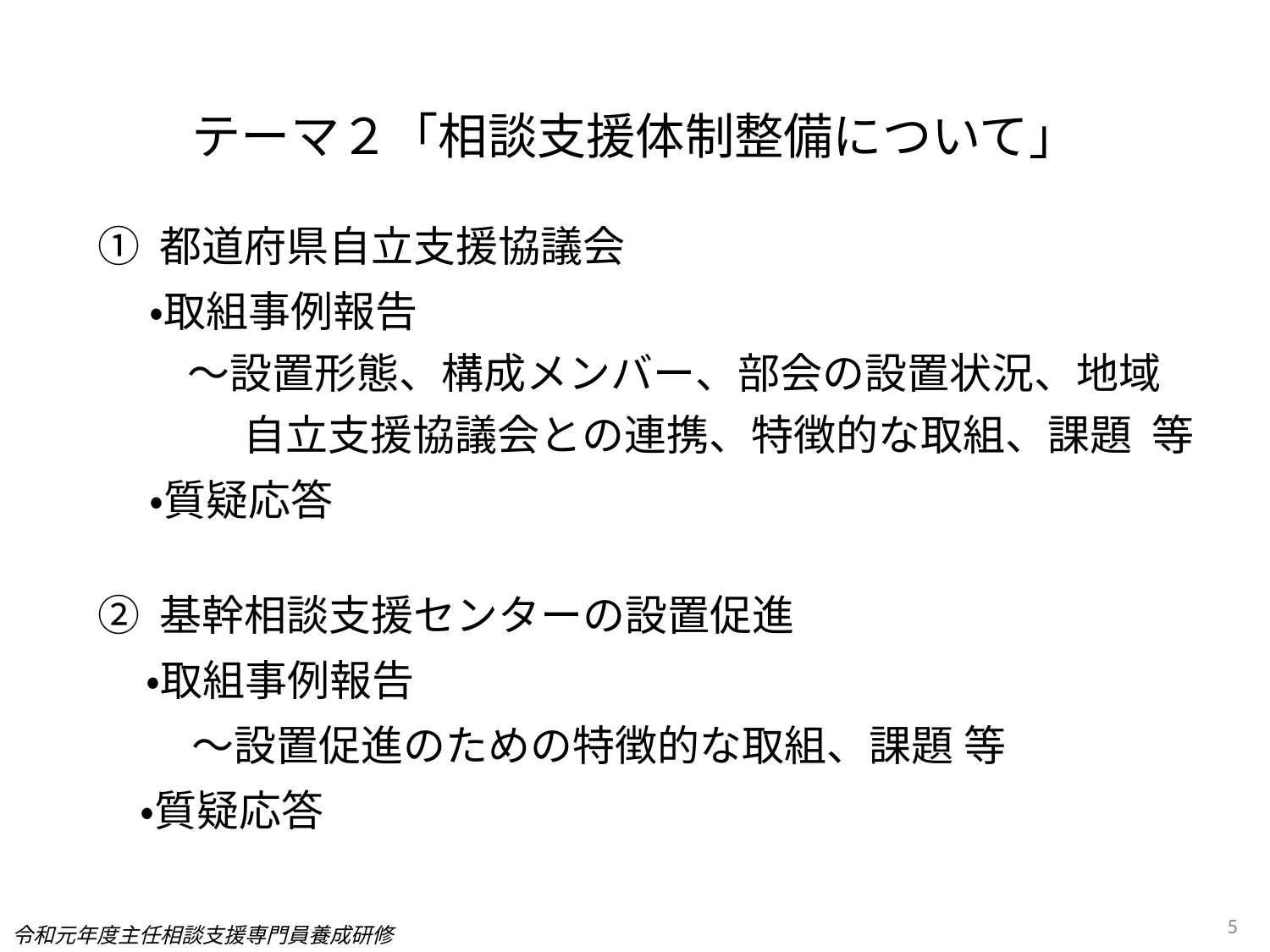

# テーマ２「相談支援体制整備について」
➀ 都道府県自立支援協議会
　 ・取組事例報告
　     ～設置形態、構成メンバー、部会の設置状況、地域
　　　  自立支援協議会との連携、特徴的な取組、課題  等
　 ・質疑応答
➁ 基幹相談支援センターの設置促進
    ・取組事例報告
　 　～設置促進のための特徴的な取組、課題 等
　・質疑応答
5
令和元年度主任相談支援専門員養成研修